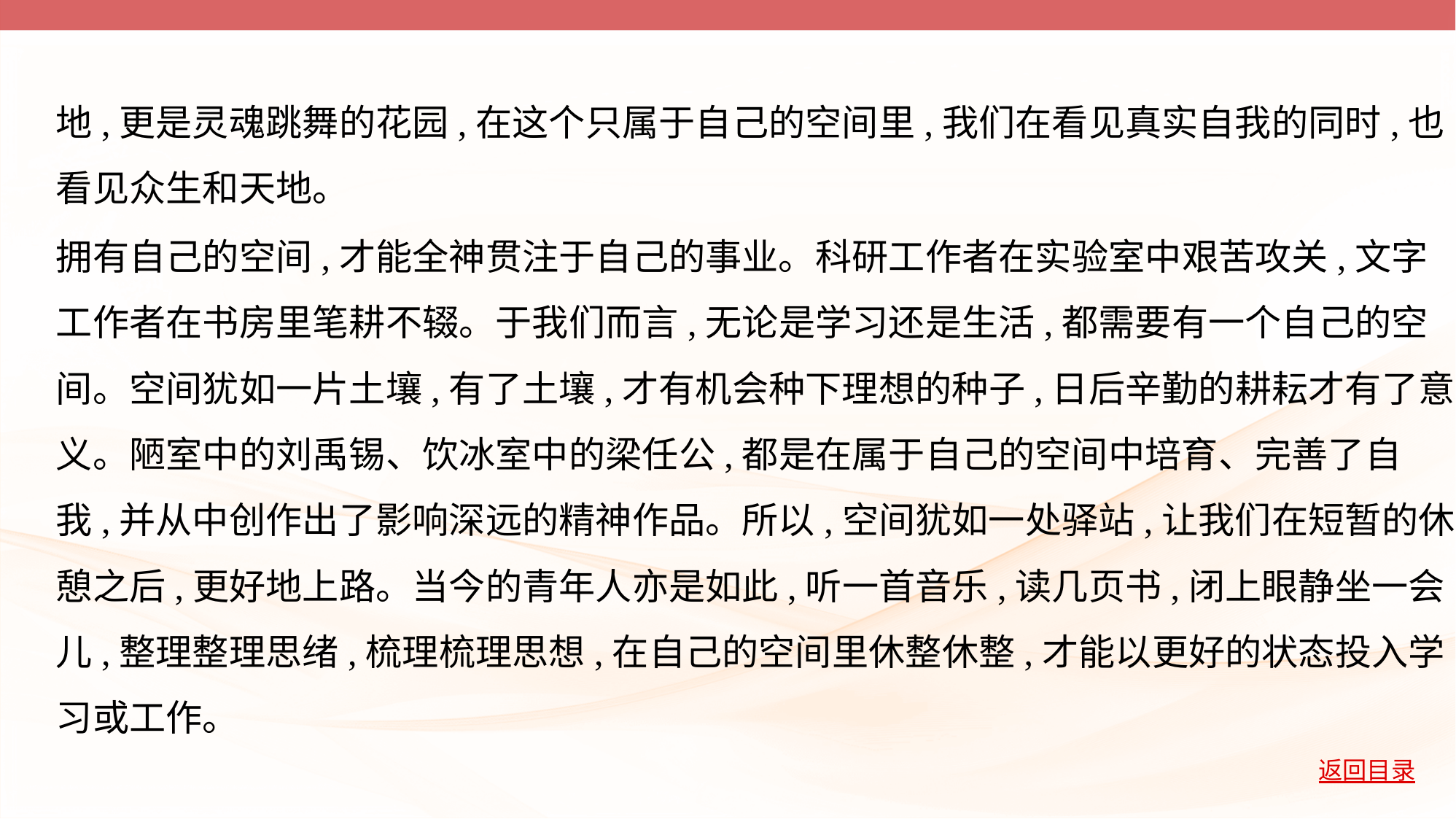

地,更是灵魂跳舞的花园,在这个只属于自己的空间里,我们在看见真实自我的同时,也
看见众生和天地。
拥有自己的空间,才能全神贯注于自己的事业。科研工作者在实验室中艰苦攻关,文字
工作者在书房里笔耕不辍。于我们而言,无论是学习还是生活,都需要有一个自己的空
间。空间犹如一片土壤,有了土壤,才有机会种下理想的种子,日后辛勤的耕耘才有了意
义。陋室中的刘禹锡、饮冰室中的梁任公,都是在属于自己的空间中培育、完善了自
我,并从中创作出了影响深远的精神作品。所以,空间犹如一处驿站,让我们在短暂的休
憩之后,更好地上路。当今的青年人亦是如此,听一首音乐,读几页书,闭上眼静坐一会
儿,整理整理思绪,梳理梳理思想,在自己的空间里休整休整,才能以更好的状态投入学
习或工作。